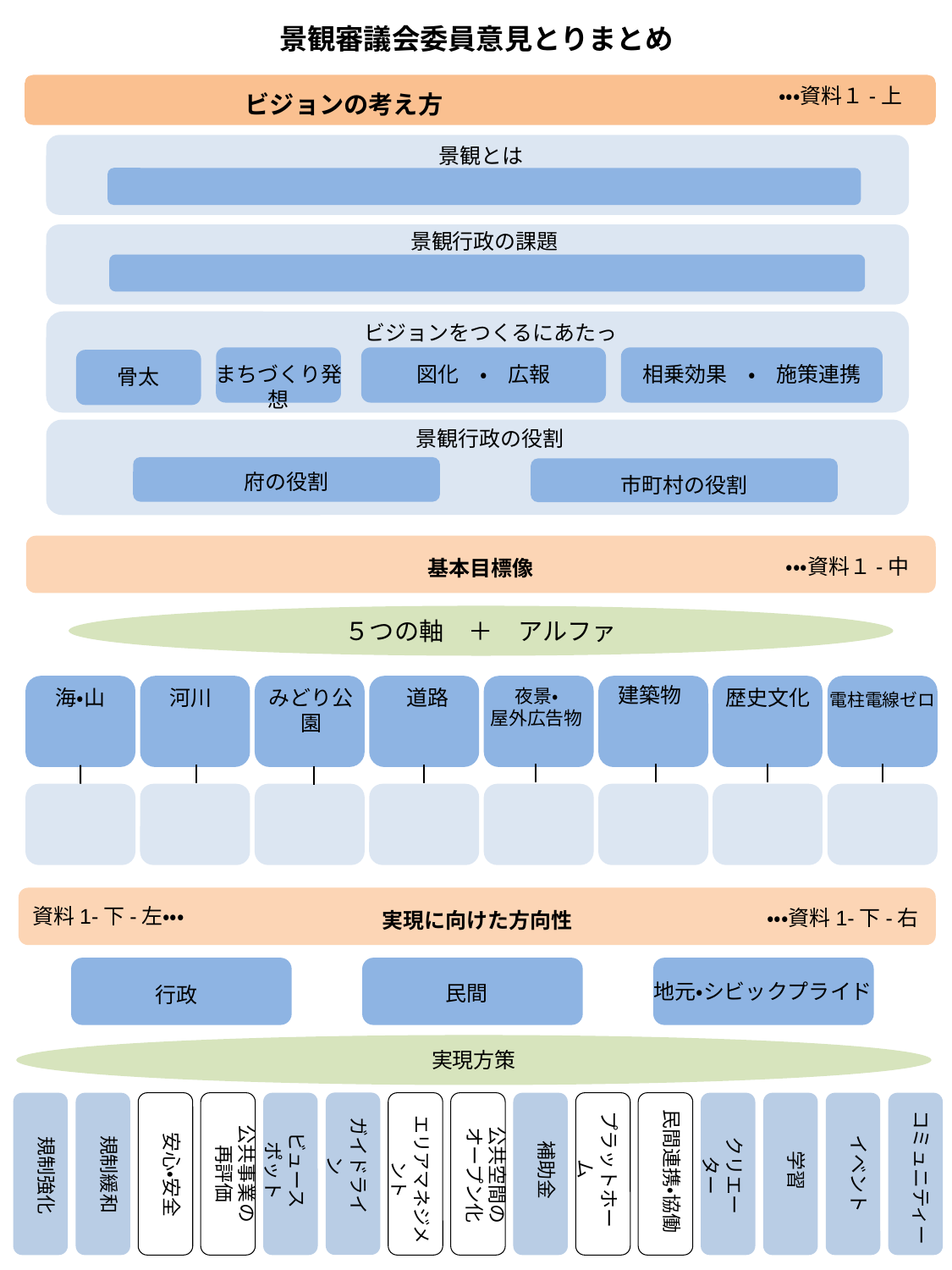

景観審議会委員意見とりまとめ
ビジョンの考え方

・・・資料１-上

景観とは

景観行政の課題

ビジョンをつくるにあたって

相乗効果　・　施策連携

まちづくり発想

図化　・　広報

骨太

景観行政の役割

府の役割

市町村の役割
基本目標像

・・・資料１-中
５つの軸　＋　アルファ

建築物

海・山
河川
みどり公園
道路
夜景・
屋外広告物
歴史文化
電柱電線ゼロ

実現に向けた方向性

資料1-下-左・・・
・・・資料1-下-右

地元・シビックプライド
民間
行政
実現方策
イベント

ガイドライン
コミュニティー

規制強化

規制緩和

安心・安全

ビュースポット

エリアマネジメント

補助金

プラットホーム

民間連携・協働

クリエーター

学習
公共事業の
再評価
公共空間のオープン化